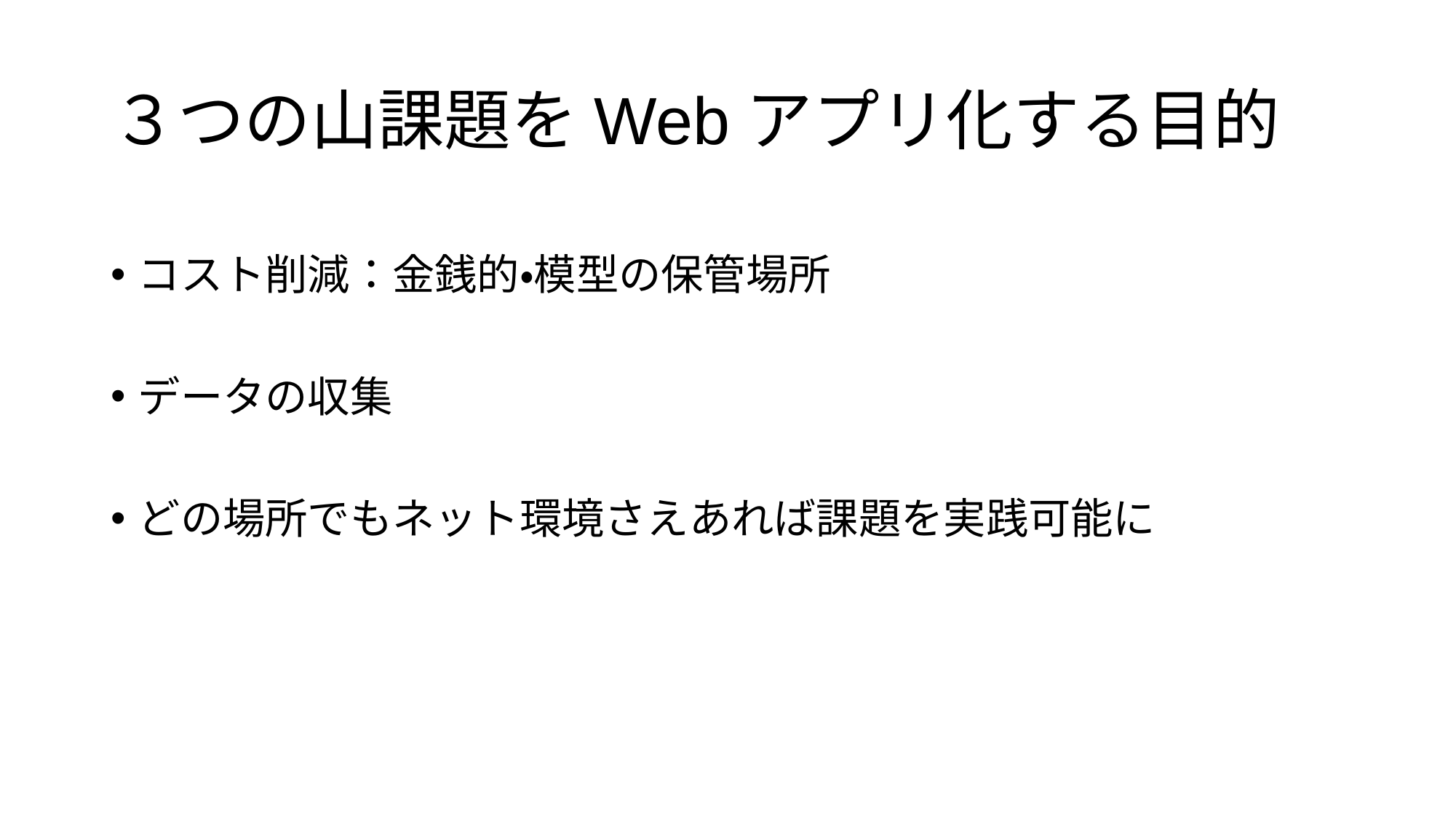

# ３つの山課題をWebアプリ化する目的
コスト削減：金銭的・模型の保管場所

データの収集

どの場所でもネット環境さえあれば課題を実践可能に